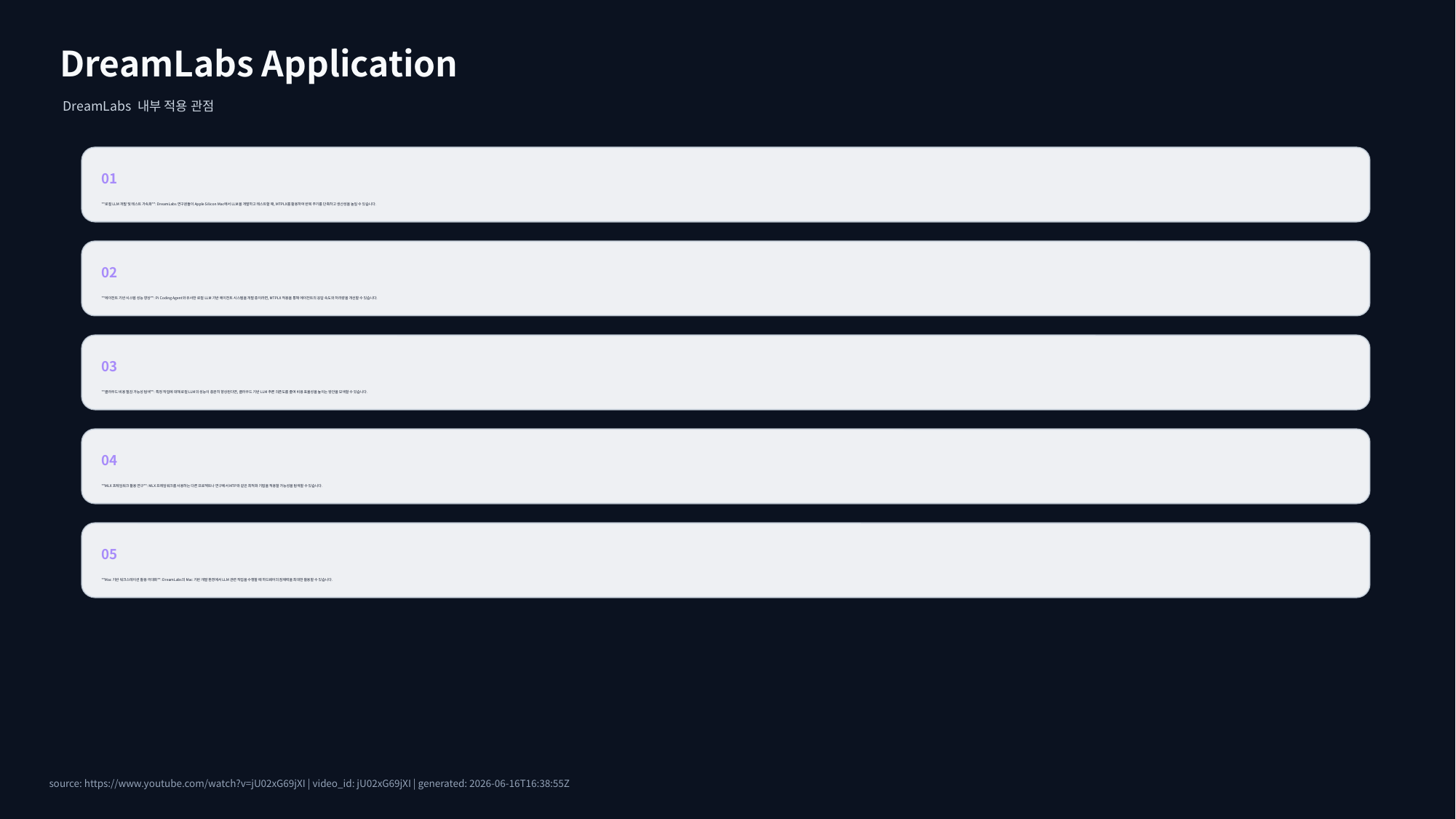

DreamLabs Application
DreamLabs 내부 적용 관점

01
**로컬 LLM 개발 및 테스트 가속화**: DreamLabs 연구원들이 Apple Silicon Mac에서 LLM을 개발하고 테스트할 때, MTPLX를 활용하여 반복 주기를 단축하고 생산성을 높일 수 있습니다.

02
**에이전트 기반 시스템 성능 향상**: Pi Coding Agent와 유사한 로컬 LLM 기반 에이전트 시스템을 개발 중이라면, MTPLX 적용을 통해 에이전트의 응답 속도와 처리량을 개선할 수 있습니다.

03
**클라우드 비용 절감 가능성 탐색**: 특정 작업에 대해 로컬 LLM의 성능이 충분히 향상된다면, 클라우드 기반 LLM 추론 의존도를 줄여 비용 효율성을 높이는 방안을 모색할 수 있습니다.

04
**MLX 프레임워크 활용 연구**: MLX 프레임워크를 사용하는 다른 프로젝트나 연구에서 MTP와 같은 최적화 기법을 적용할 가능성을 탐색할 수 있습니다.

05
**Mac 기반 워크스테이션 활용 극대화**: DreamLabs의 Mac 기반 개발 환경에서 LLM 관련 작업을 수행할 때 하드웨어의 잠재력을 최대한 활용할 수 있습니다.
source: https://www.youtube.com/watch?v=jU02xG69jXI | video_id: jU02xG69jXI | generated: 2026-06-16T16:38:55Z